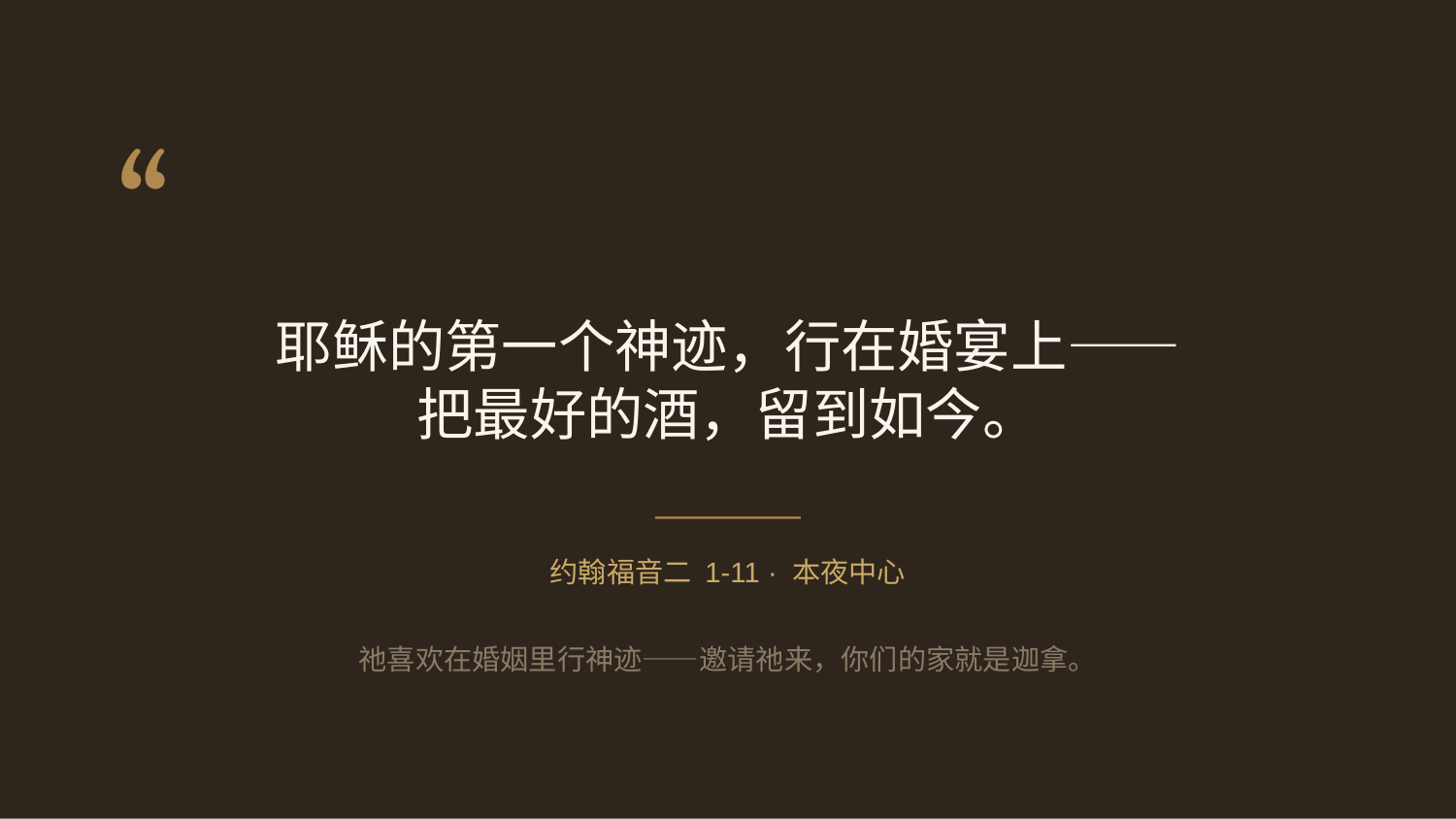

“
耶稣的第一个神迹，行在婚宴上——
把最好的酒，留到如今。

约翰福音二 1-11 · 本夜中心
祂喜欢在婚姻里行神迹——邀请祂来，你们的家就是迦拿。